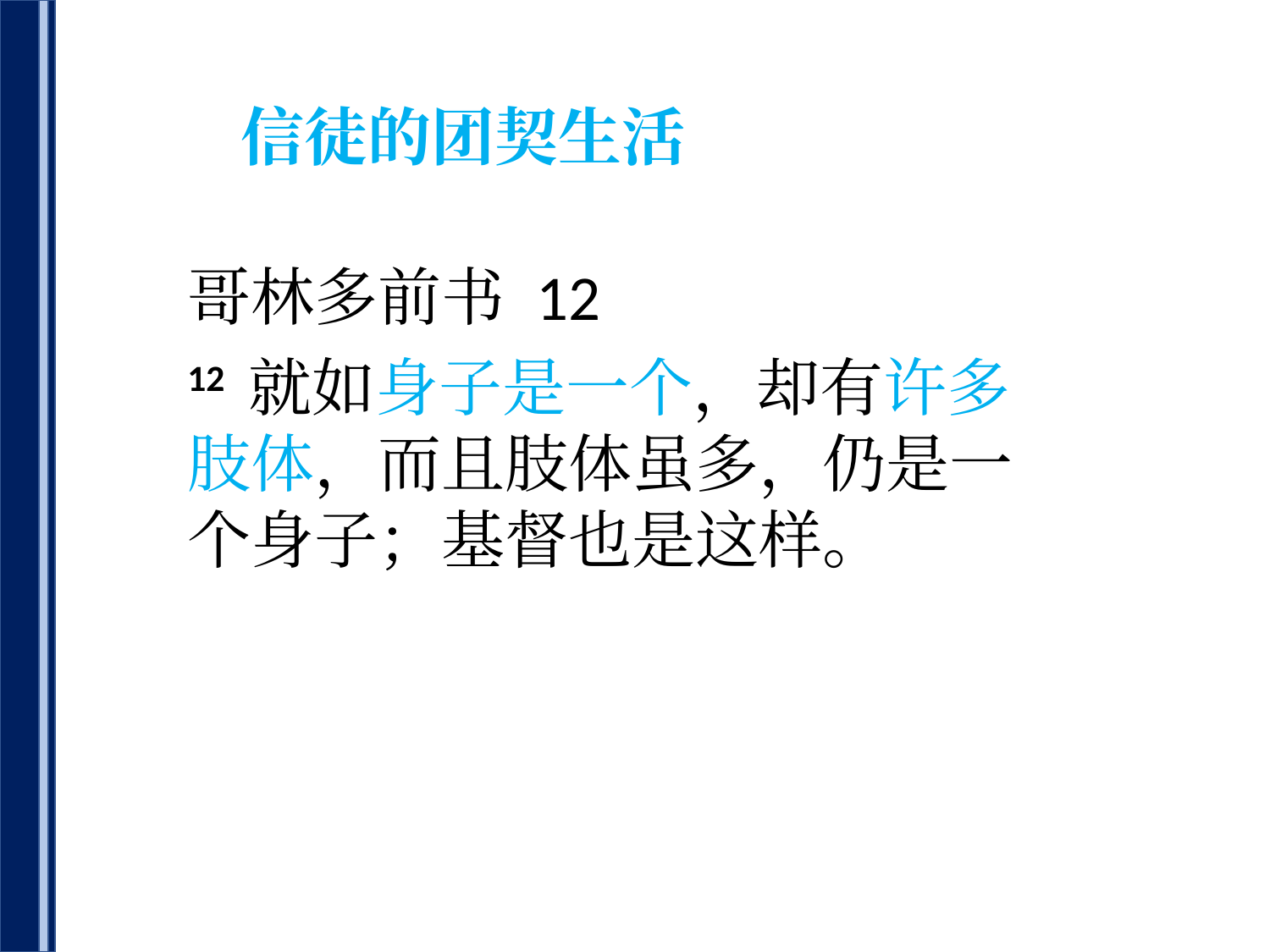

信徒的团契生活
哥林多前书 12
12 就如身子是一个，却有许多肢体，而且肢体虽多，仍是一个身子；基督也是这样。